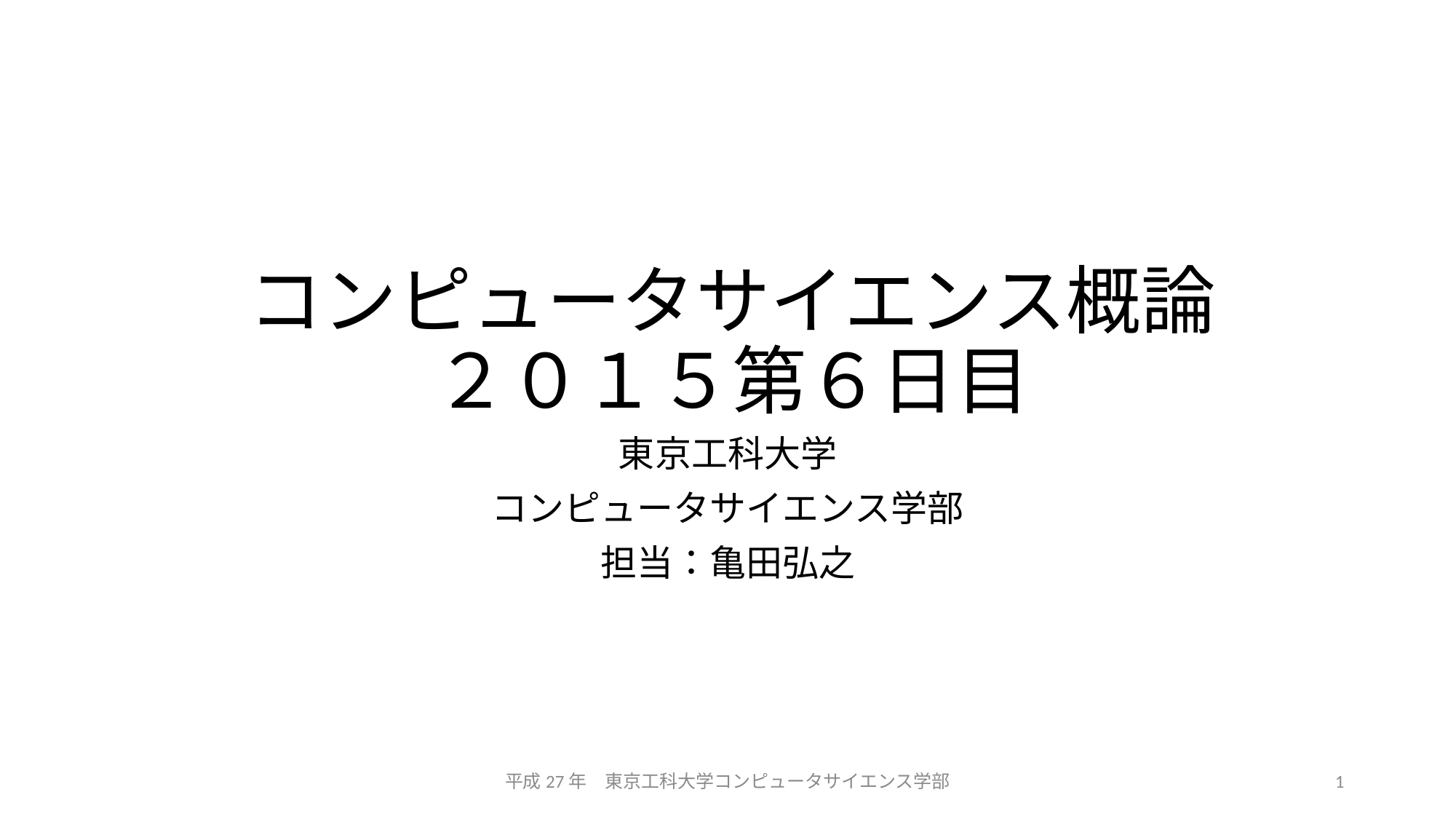

# コンピュータサイエンス概論２０１５第６日目
東京工科大学
コンピュータサイエンス学部
担当：亀田弘之
平成27年　東京工科大学コンピュータサイエンス学部
1